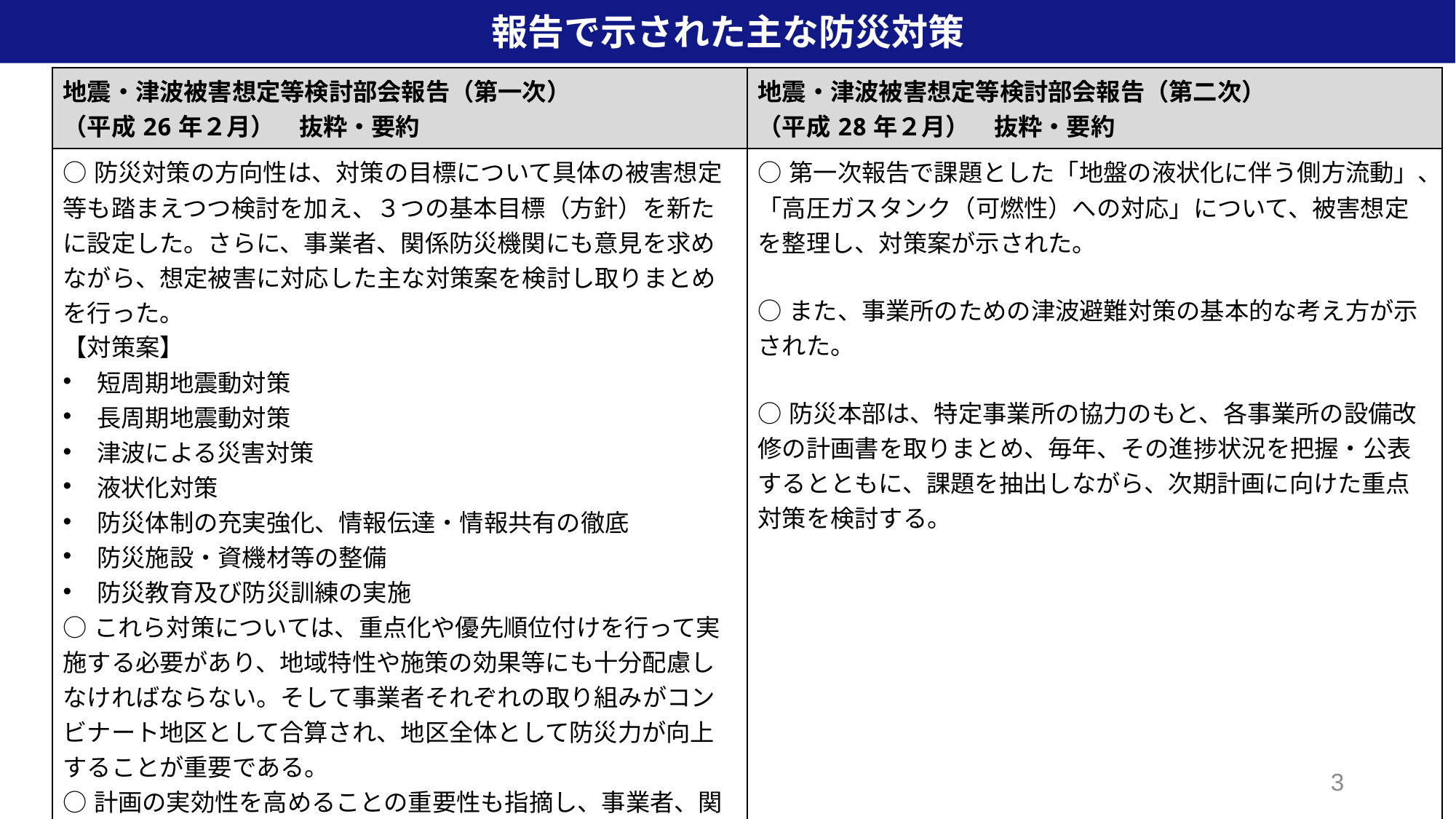

報告で示された主な防災対策
| 地震・津波被害想定等検討部会報告（第一次） （平成26年２月）　抜粋・要約 | 地震・津波被害想定等検討部会報告（第二次） （平成28年２月）　抜粋・要約 |
| --- | --- |
| ○防災対策の方向性は、対策の目標について具体の被害想定等も踏まえつつ検討を加え、３つの基本目標（方針）を新たに設定した。さらに、事業者、関係防災機関にも意見を求めながら、想定被害に対応した主な対策案を検討し取りまとめを行った。 【対策案】 短周期地震動対策 長周期地震動対策 津波による災害対策 液状化対策 防災体制の充実強化、情報伝達・情報共有の徹底 防災施設・資機材等の整備 防災教育及び防災訓練の実施 ○これら対策については、重点化や優先順位付けを行って実施する必要があり、地域特性や施策の効果等にも十分配慮しなければならない。そして事業者それぞれの取り組みがコンビナート地区として合算され、地区全体として防災力が向上することが重要である。 ○計画の実効性を高めることの重要性も指摘し、事業者、関係防災機関が緊密に連携した対策の検討体制を求めるとともに、計画策定後の定期的な進行管理などの提案をした。 | ○第一次報告で課題とした「地盤の液状化に伴う側方流動」、「高圧ガスタンク（可燃性）への対応」について、被害想定を整理し、対策案が示された。 ○また、事業所のための津波避難対策の基本的な考え方が示された。 ○防災本部は、特定事業所の協力のもと、各事業所の設備改修の計画書を取りまとめ、毎年、その進捗状況を把握・公表するとともに、課題を抽出しながら、次期計画に向けた重点対策を検討する。 |
3